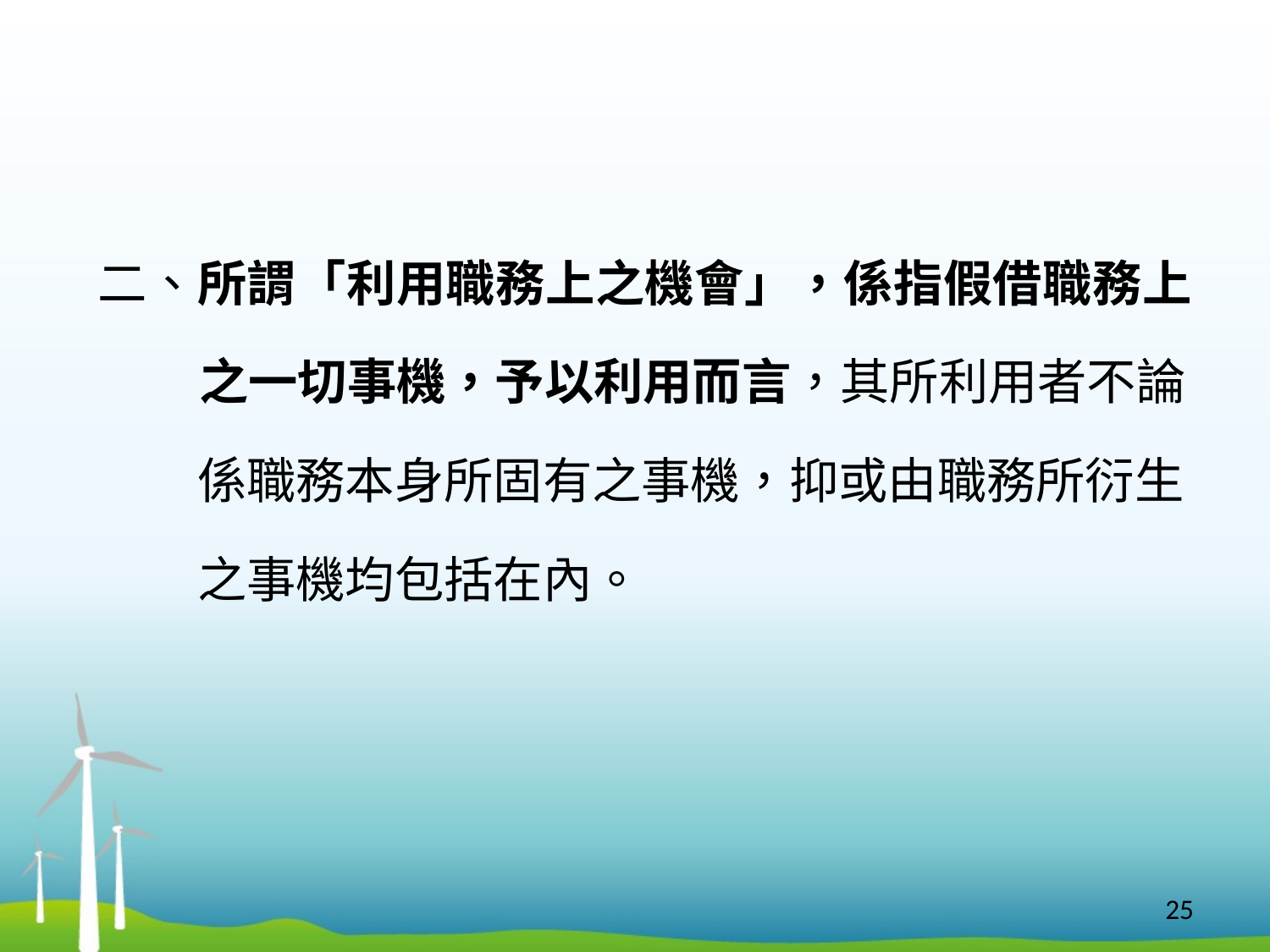

二、所謂「利用職務上之機會」，係指假借職務上
        之一切事機，予以利用而言，其所利用者不論
        係職務本身所固有之事機，抑或由職務所衍生
        之事機均包括在內。

25